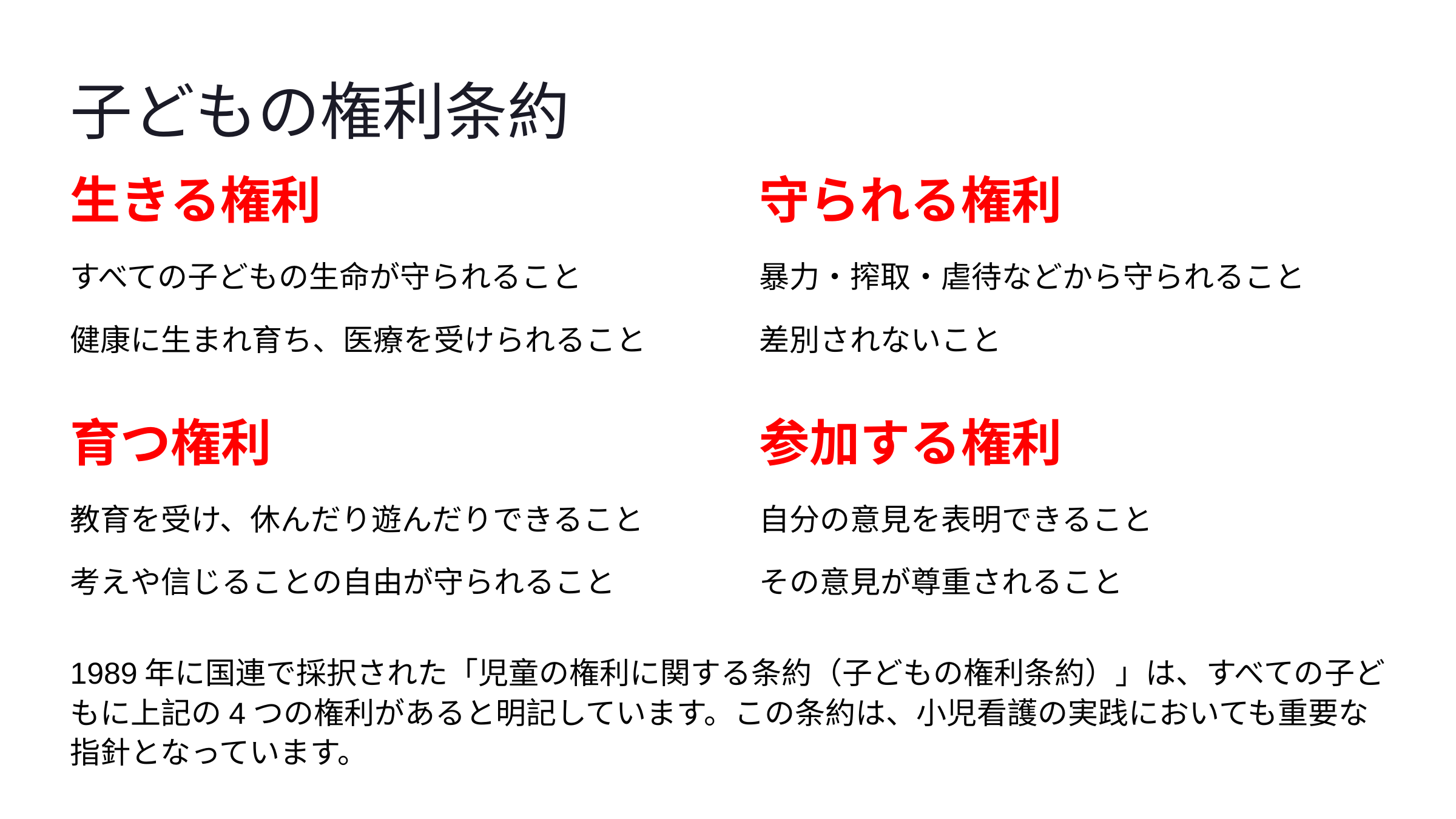

子どもの権利条約
生きる権利
守られる権利
すべての子どもの生命が守られること
暴力・搾取・虐待などから守られること
健康に生まれ育ち、医療を受けられること
差別されないこと
育つ権利
参加する権利
教育を受け、休んだり遊んだりできること
自分の意見を表明できること
考えや信じることの自由が守られること
その意見が尊重されること
1989年に国連で採択された「児童の権利に関する条約（子どもの権利条約）」は、すべての子どもに上記の4つの権利があると明記しています。この条約は、小児看護の実践においても重要な指針となっています。